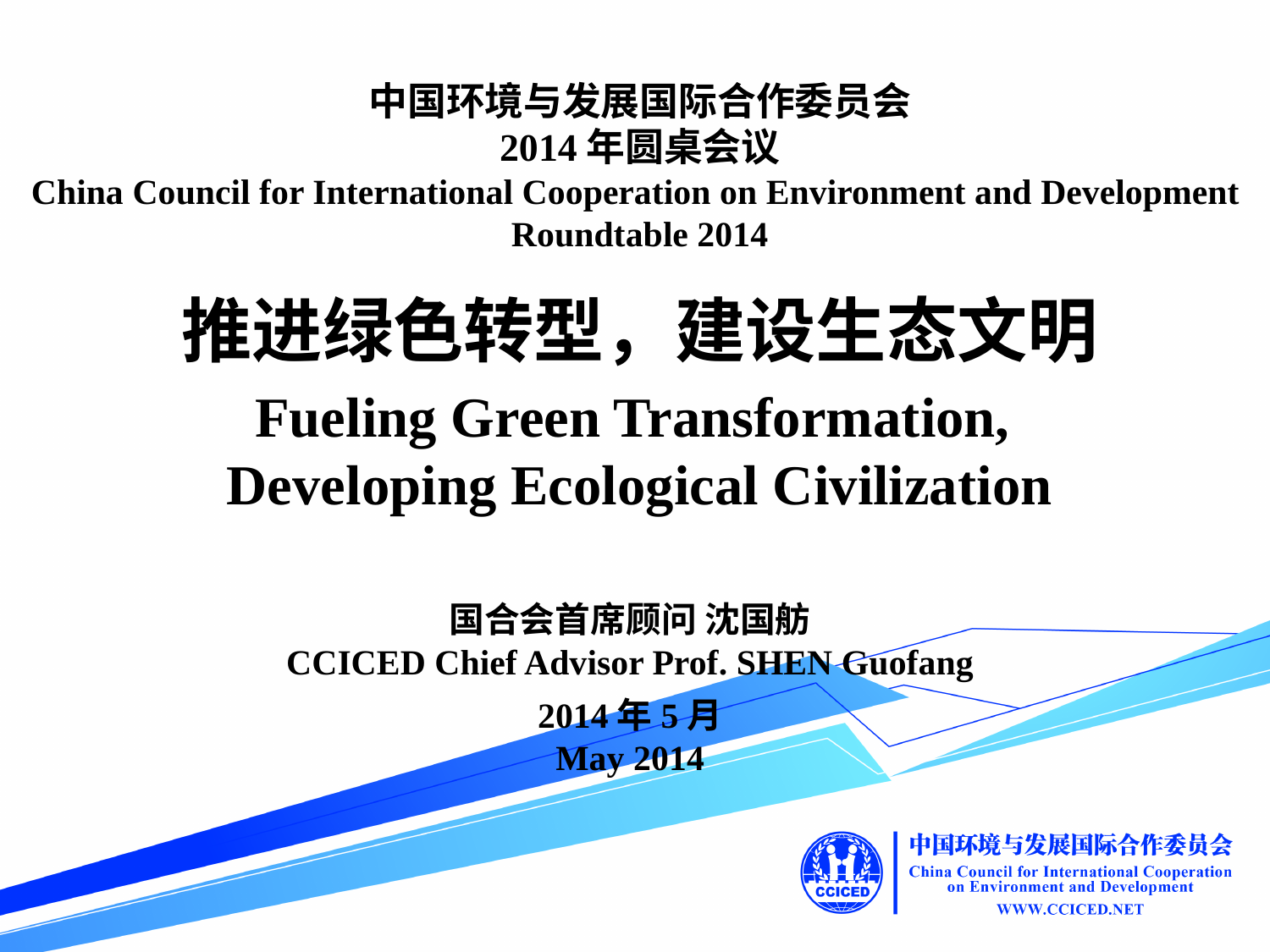

中国环境与发展国际合作委员会
2014年圆桌会议
China Council for International Cooperation on Environment and Development
Roundtable 2014
推进绿色转型，建设生态文明
Fueling Green Transformation,
Developing Ecological Civilization
国合会首席顾问 沈国舫
CCICED Chief Advisor Prof. SHEN Guofang
2014年5月
May 2014